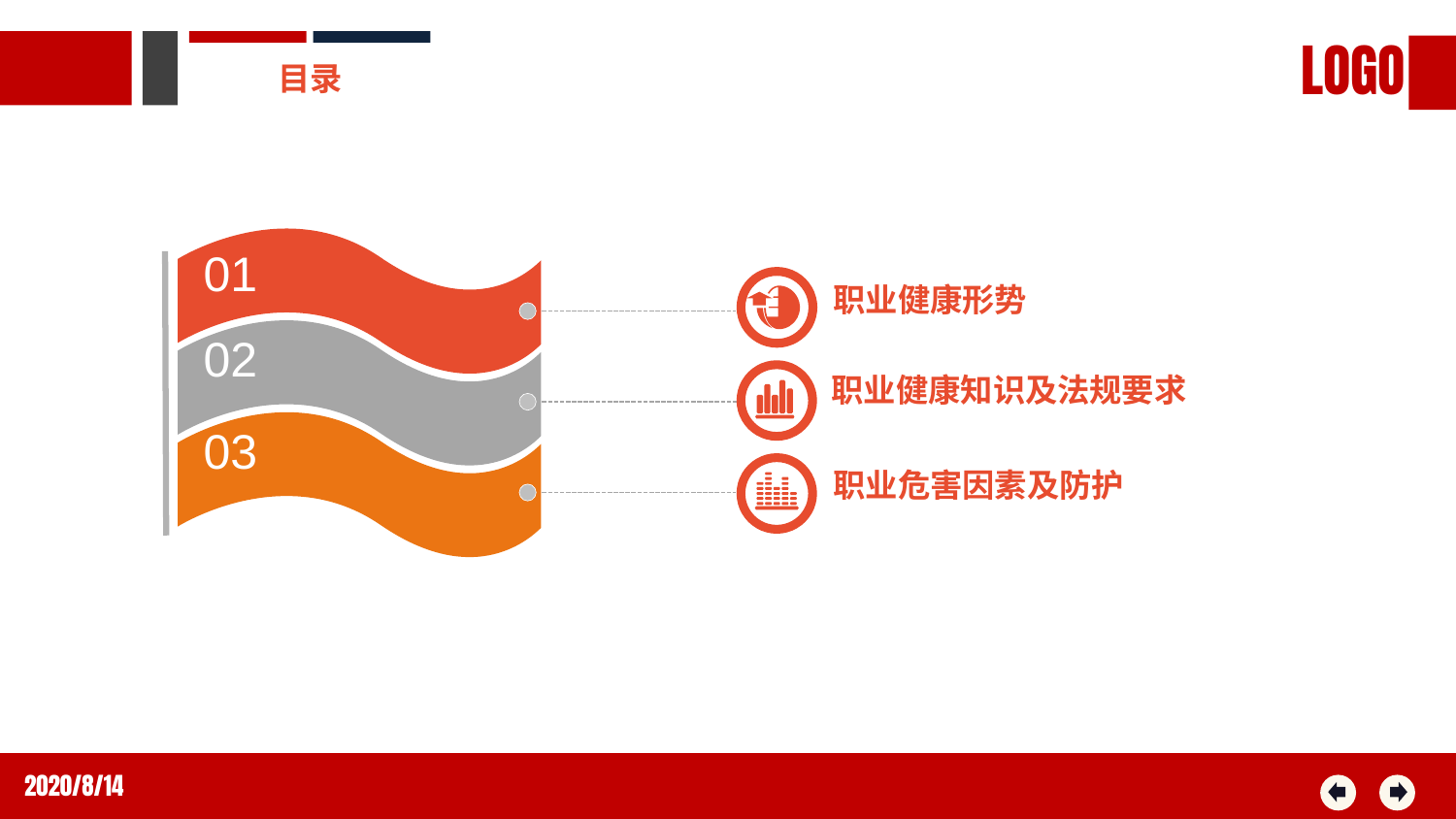

目录

01

职业健康形势

02

职业健康知识及法规要求

03

职业危害因素及防护

04
2020/8/14